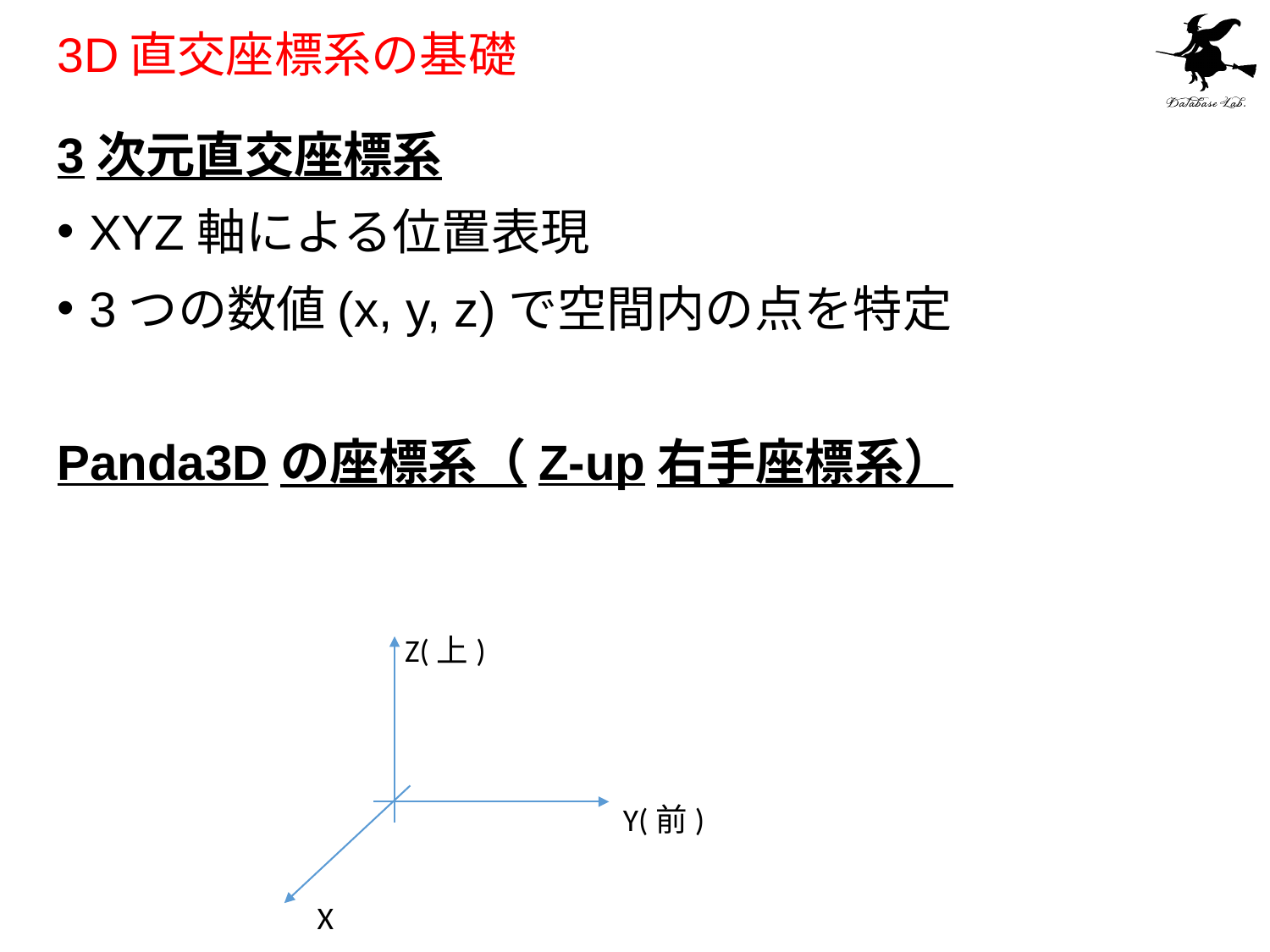

# 3D直交座標系の基礎
3次元直交座標系
XYZ軸による位置表現
3つの数値(x, y, z)で空間内の点を特定

Panda3Dの座標系（Z-up右手座標系）
Z(上)
Y(前)
X